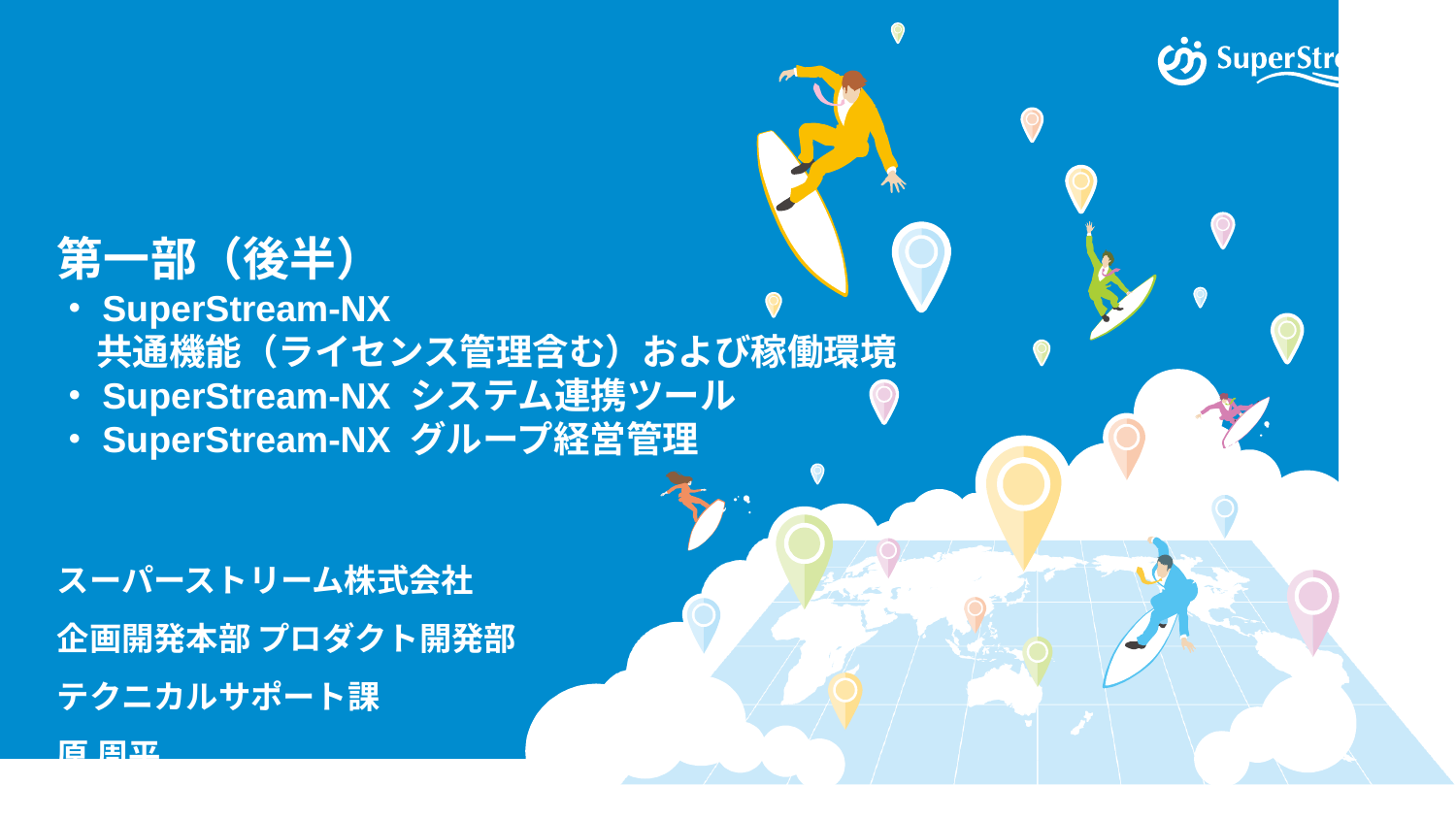

# 第一部（後半） ・SuperStream-NX 共通機能（ライセンス管理含む）および稼働環境 ・SuperStream-NX システム連携ツール ・SuperStream-NX グループ経営管理
スーパーストリーム株式会社
企画開発本部 プロダクト開発部
テクニカルサポート課
原 周平
©SuperStream Inc. All rights reserved.